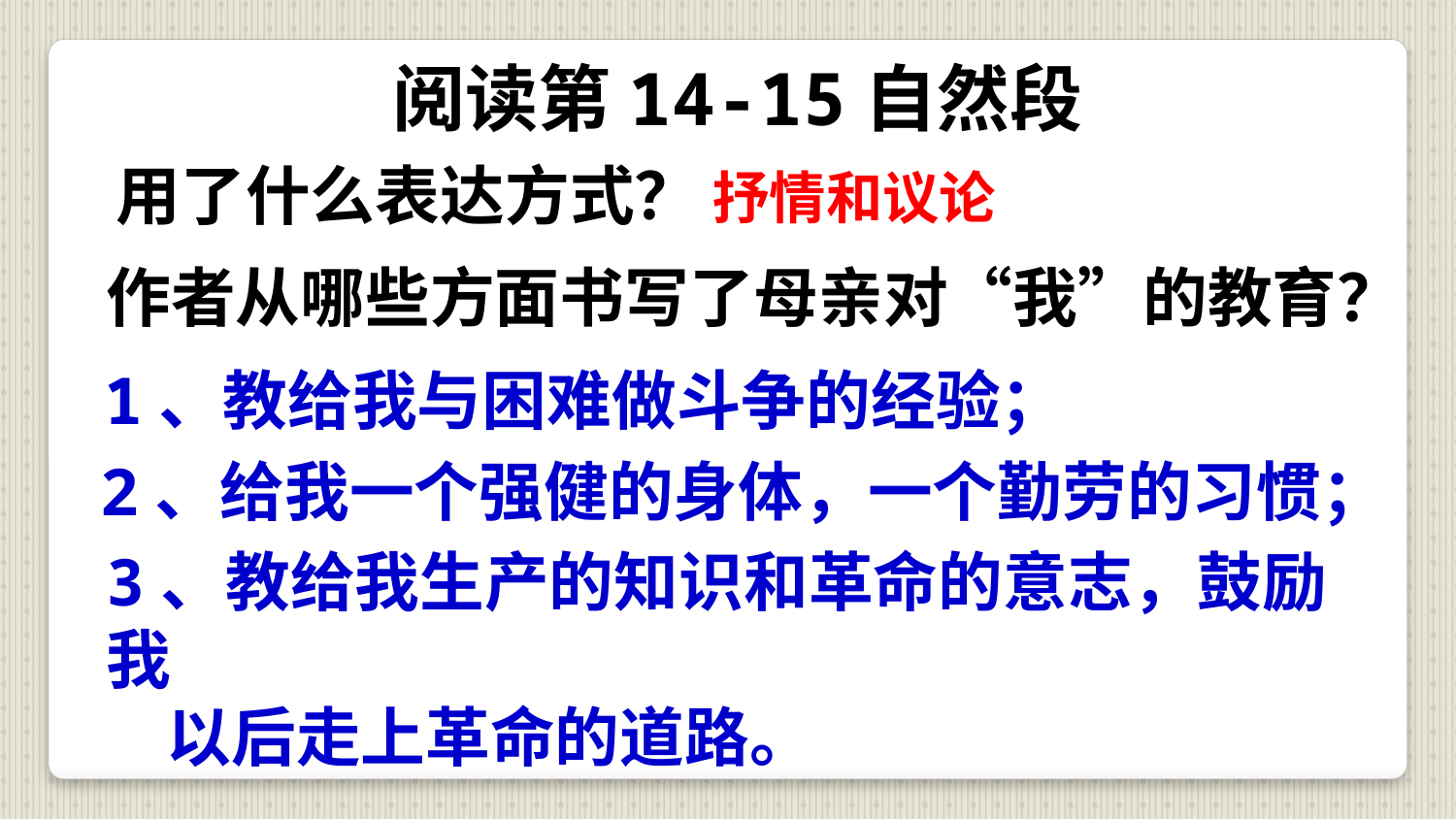

阅读第14-15自然段
用了什么表达方式？
抒情和议论
作者从哪些方面书写了母亲对“我”的教育？
1、教给我与困难做斗争的经验；
2、给我一个强健的身体，一个勤劳的习惯；
3、教给我生产的知识和革命的意志，鼓励我
   以后走上革命的道路。